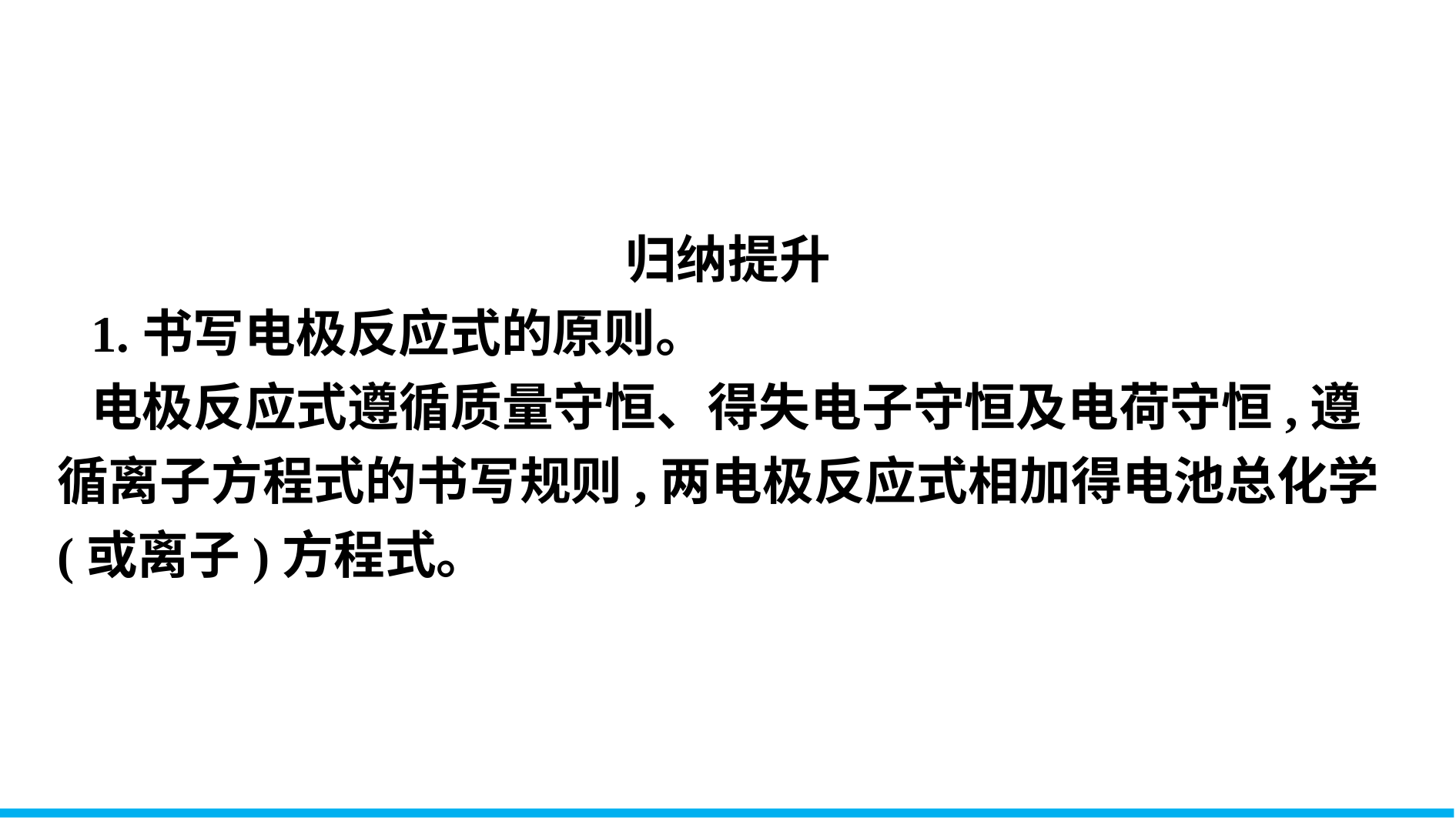

归纳提升
1.书写电极反应式的原则。
电极反应式遵循质量守恒、得失电子守恒及电荷守恒,遵循离子方程式的书写规则,两电极反应式相加得电池总化学(或离子)方程式。